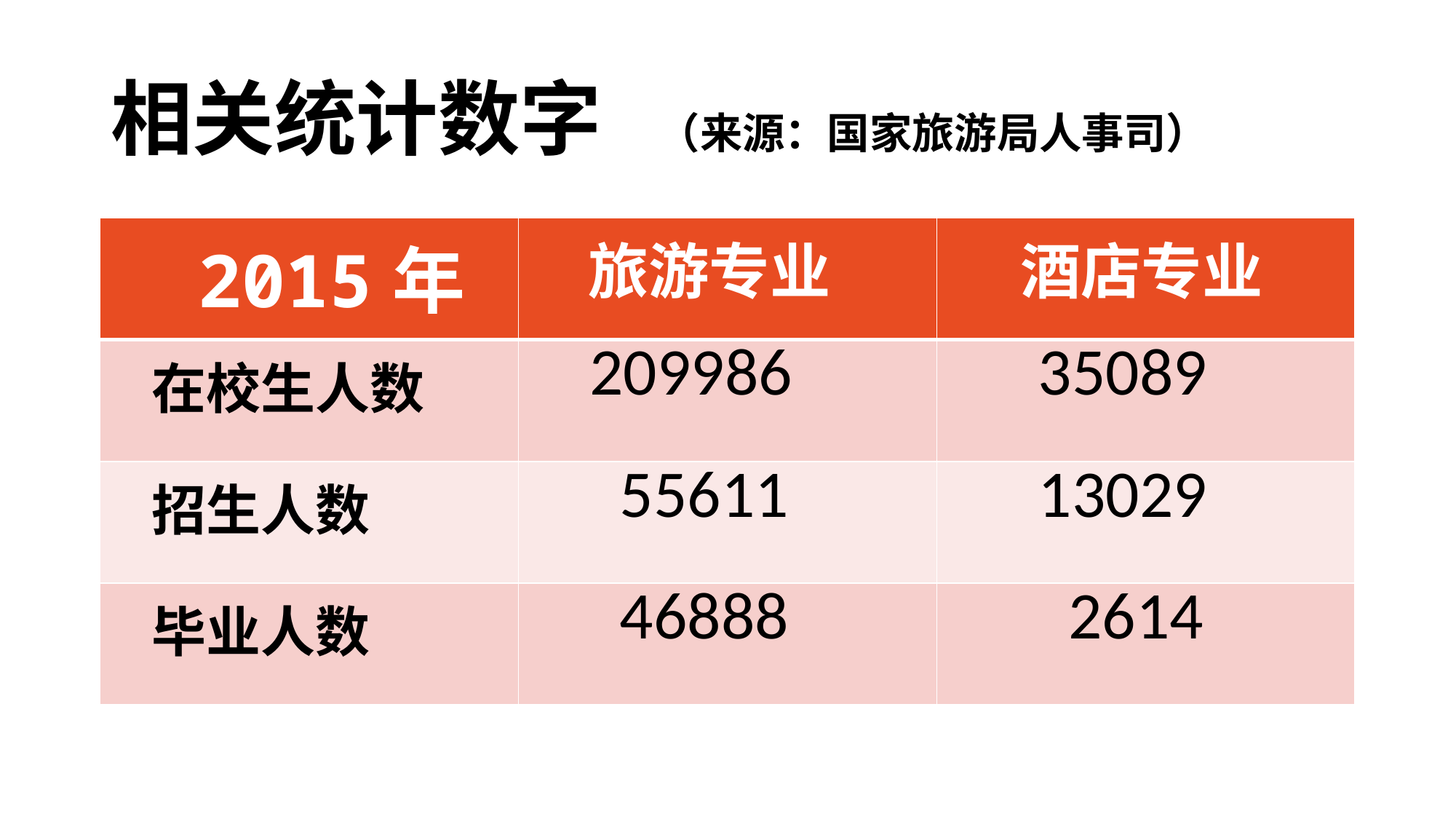

# 相关统计数字   （来源：国家旅游局人事司）
| 2015年 | 旅游专业 | 酒店专业 |
| --- | --- | --- |
| 在校生人数 | 209986 | 35089 |
| 招生人数 | 55611 | 13029 |
| 毕业人数 | 46888 | 2614 |